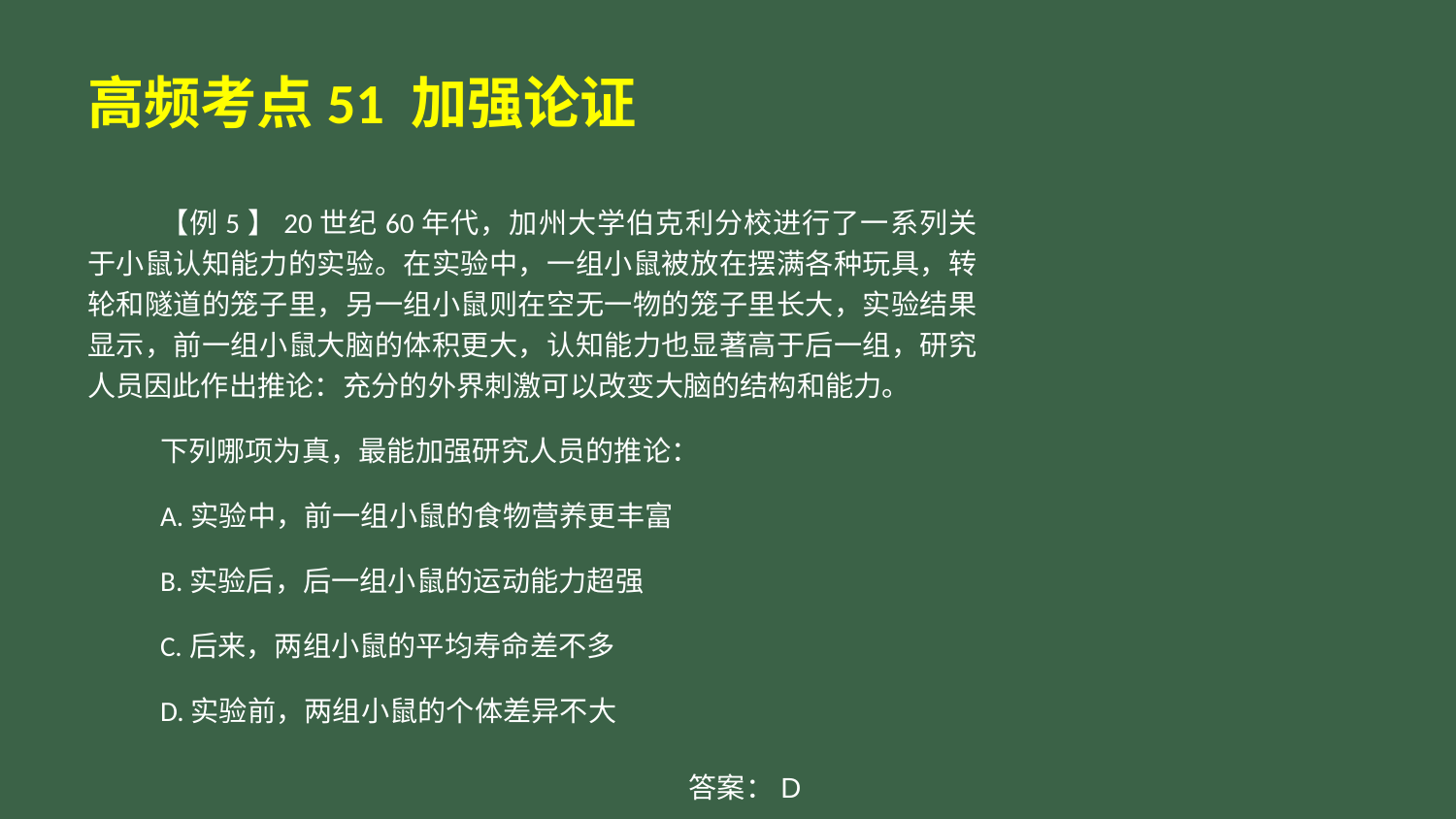

# 高频考点51 加强论证
【例5】20世纪60年代，加州大学伯克利分校进行了一系列关于小鼠认知能力的实验。在实验中，一组小鼠被放在摆满各种玩具，转轮和隧道的笼子里，另一组小鼠则在空无一物的笼子里长大，实验结果显示，前一组小鼠大脑的体积更大，认知能力也显著高于后一组，研究人员因此作出推论：充分的外界刺激可以改变大脑的结构和能力。
下列哪项为真，最能加强研究人员的推论：
A.实验中，前一组小鼠的食物营养更丰富
B.实验后，后一组小鼠的运动能力超强
C.后来，两组小鼠的平均寿命差不多
D.实验前，两组小鼠的个体差异不大

答案：D